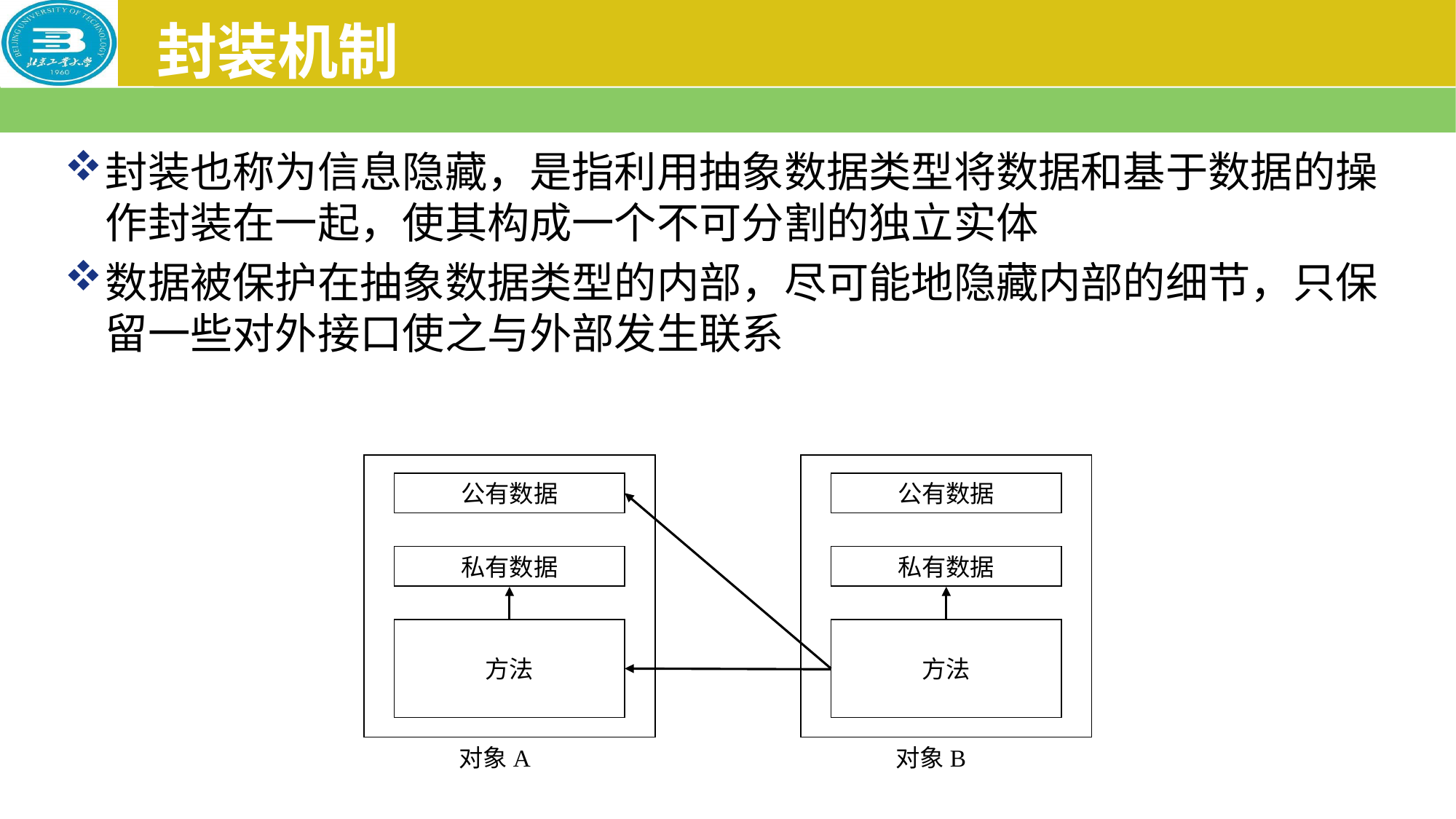

# 封装机制
封装也称为信息隐藏，是指利用抽象数据类型将数据和基于数据的操作封装在一起，使其构成一个不可分割的独立实体
数据被保护在抽象数据类型的内部，尽可能地隐藏内部的细节，只保留一些对外接口使之与外部发生联系

公有数据
私有数据

方法

对象A

公有数据
私有数据

方法

对象B